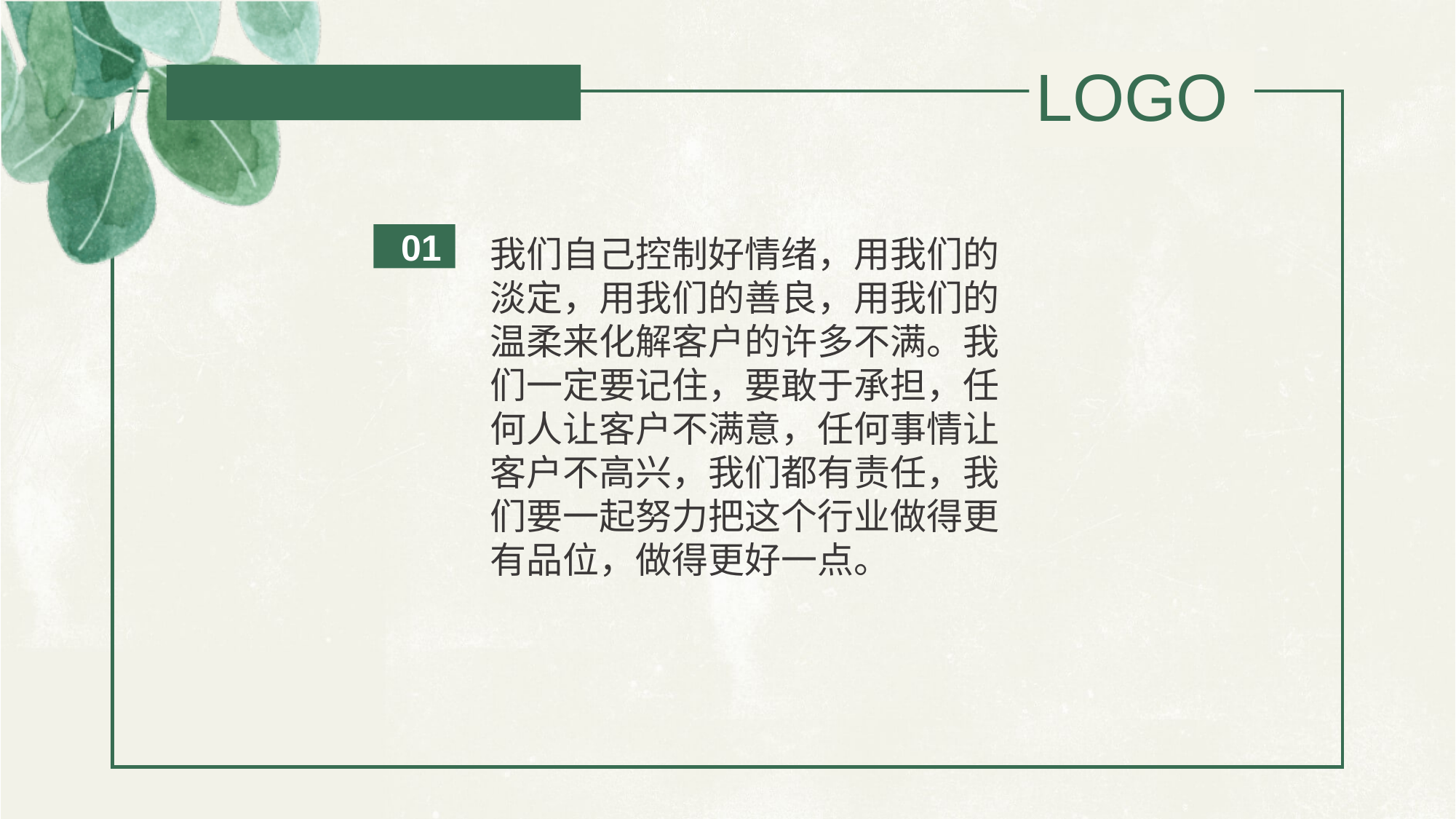

01
我们自己控制好情绪，用我们的淡定，用我们的善良，用我们的温柔来化解客户的许多不满。我们一定要记住，要敢于承担，任何人让客户不满意，任何事情让客户不高兴，我们都有责任，我们要一起努力把这个行业做得更有品位，做得更好一点。